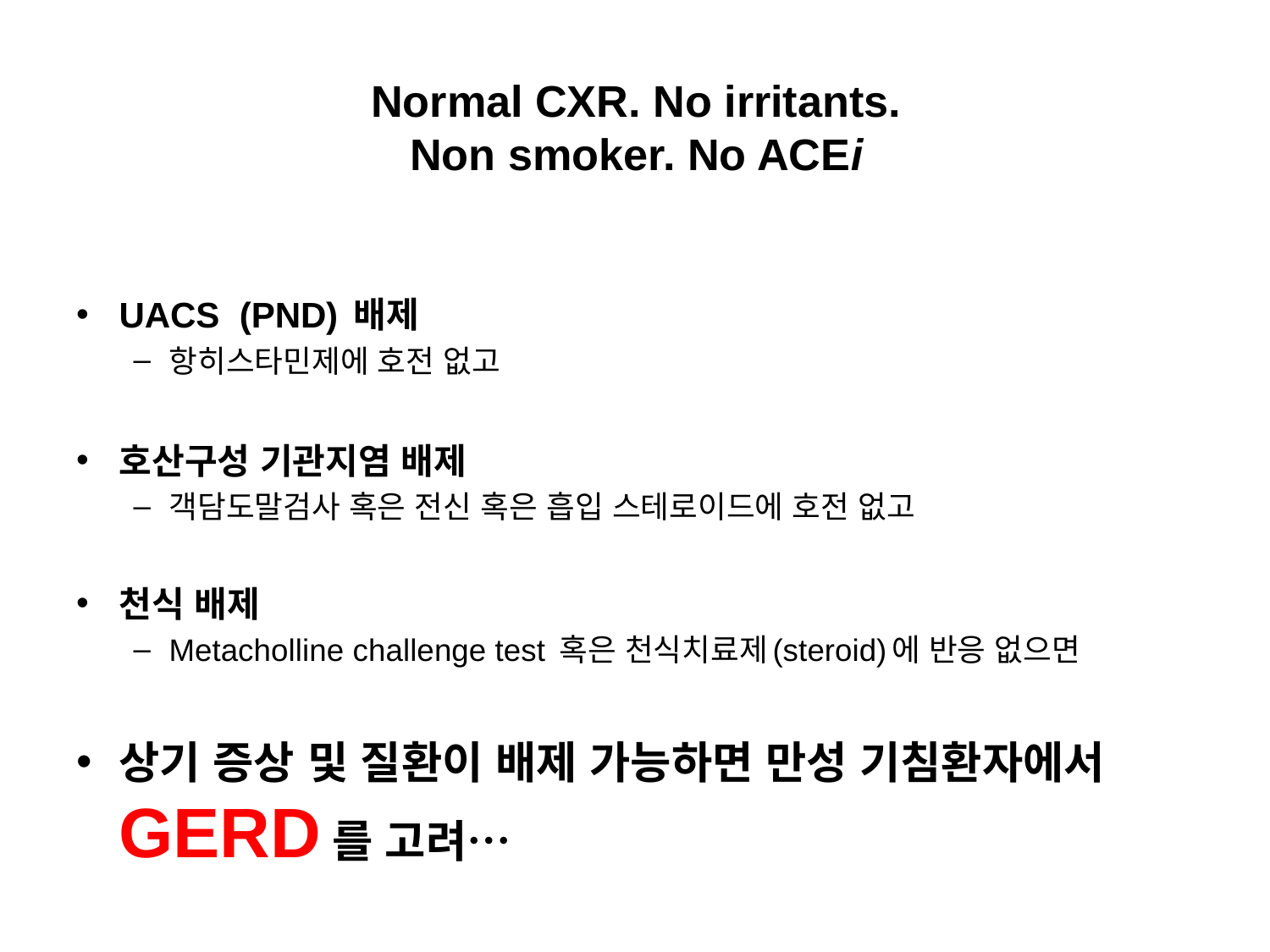

# Normal CXR. No irritants. Non smoker. No ACEi
UACS  (PND) 배제
항히스타민제에 호전 없고

호산구성 기관지염 배제
객담도말검사 혹은 전신 혹은 흡입 스테로이드에 호전 없고

천식 배제
Metacholline challenge test 혹은 천식치료제(steroid)에 반응 없으면

상기 증상 및 질환이 배제 가능하면 만성 기침환자에서 GERD를 고려…